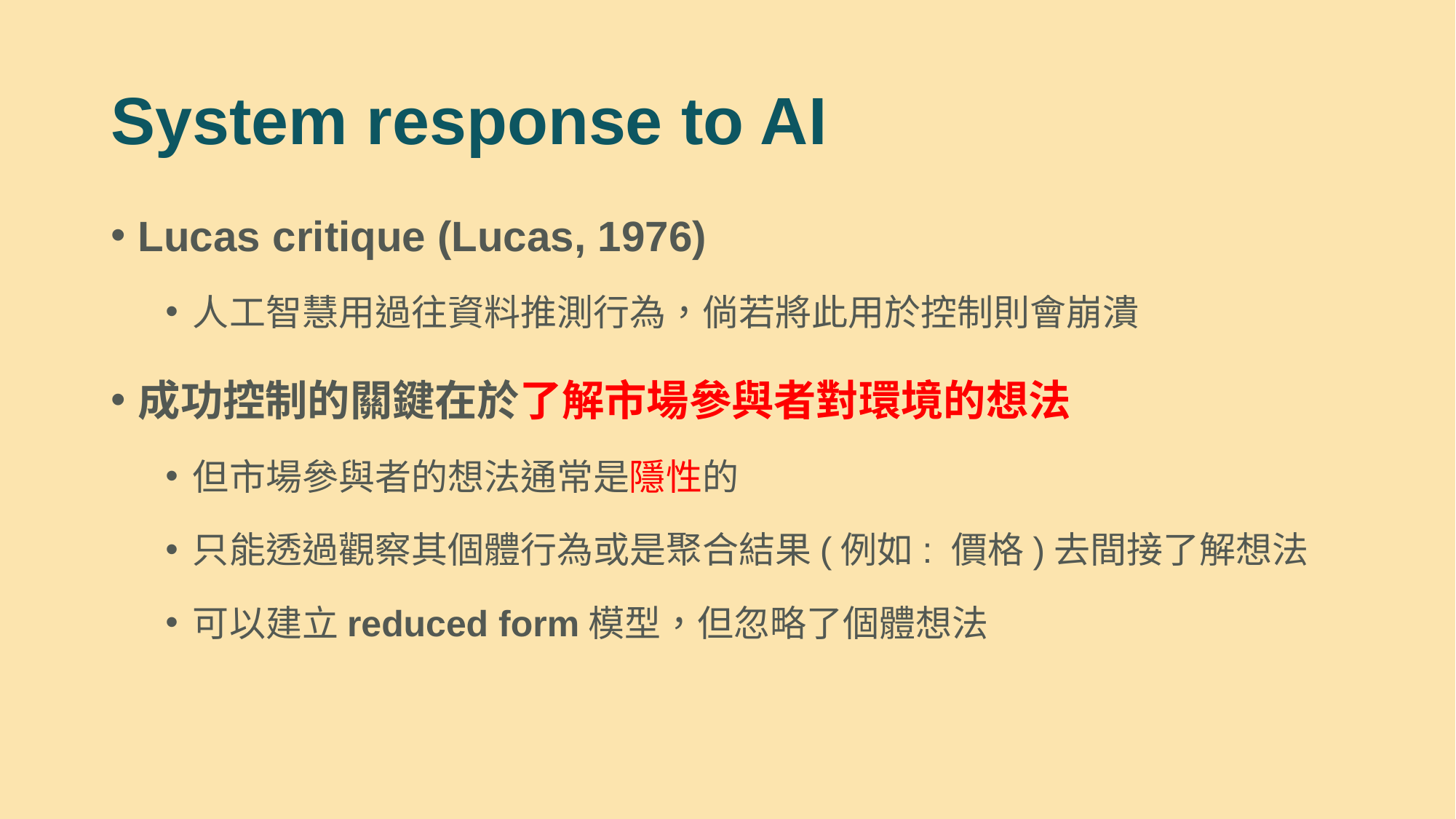

# System response to AI
Lucas critique (Lucas, 1976)
人工智慧用過往資料推測行為，倘若將此用於控制則會崩潰
成功控制的關鍵在於了解市場參與者對環境的想法
但市場參與者的想法通常是隱性的
只能透過觀察其個體行為或是聚合結果(例如: 價格)去間接了解想法
可以建立reduced form模型，但忽略了個體想法